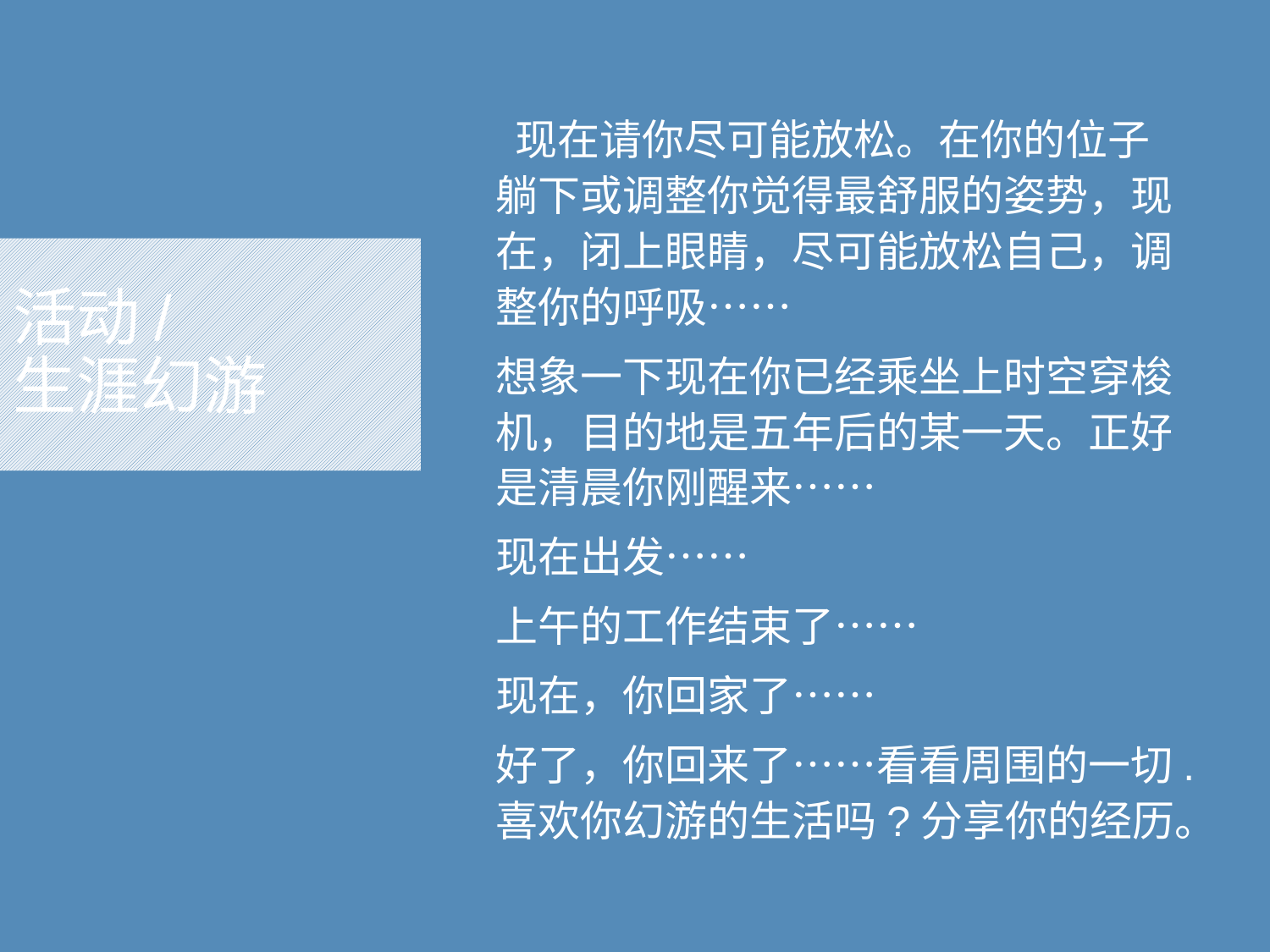

现在请你尽可能放松。在你的位子躺下或调整你觉得最舒服的姿势，现在，闭上眼睛，尽可能放松自己，调整你的呼吸……
想象一下现在你已经乘坐上时空穿梭机，目的地是五年后的某一天。正好是清晨你刚醒来……
现在出发……
上午的工作结束了……
现在，你回家了……
好了，你回来了……看看周围的一切.喜欢你幻游的生活吗?分享你的经历。
# 活动/ 生涯幻游